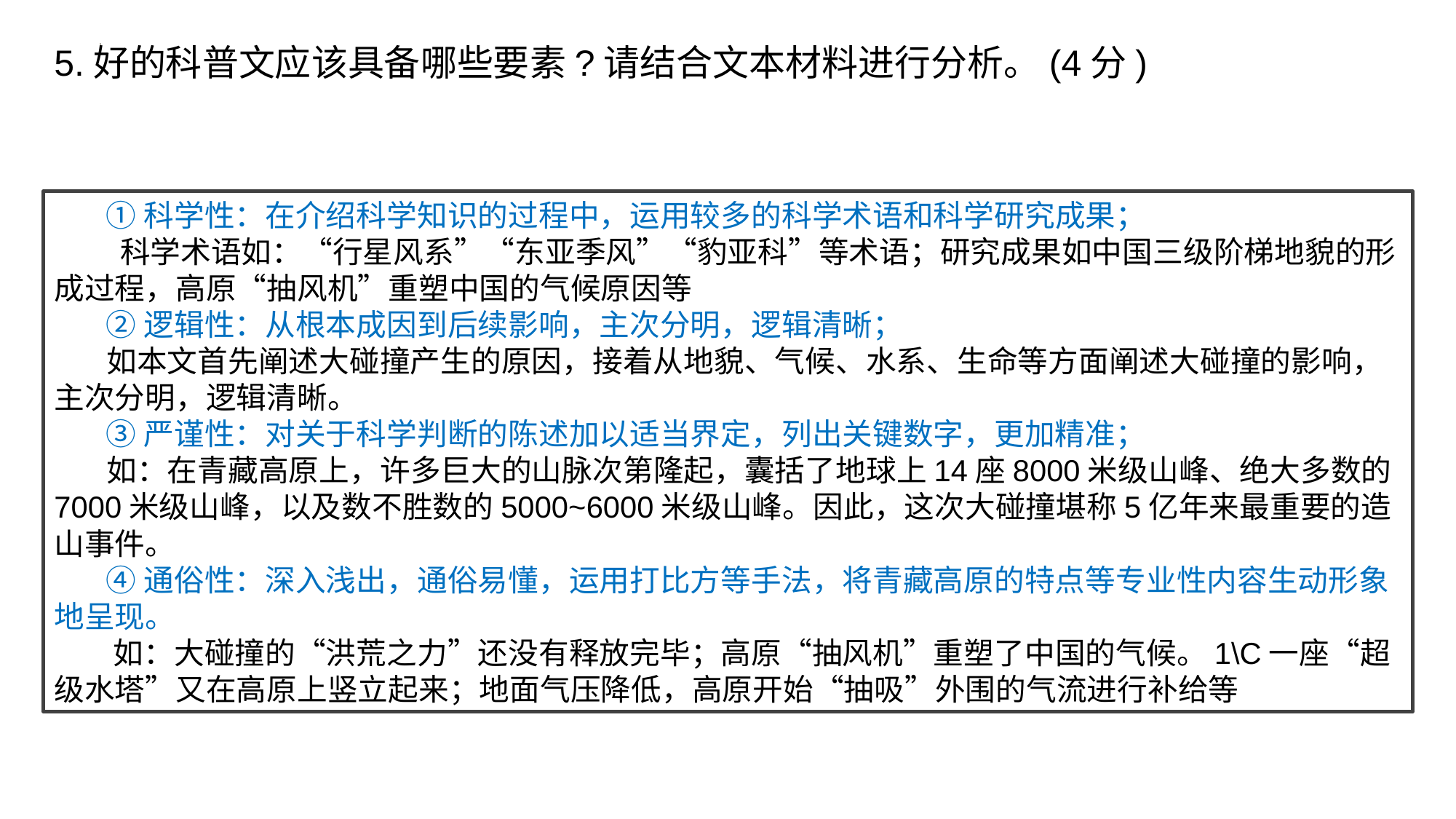

5.好的科普文应该具备哪些要素?请结合文本材料进行分析。(4分)
   ①科学性：在介绍科学知识的过程中，运用较多的科学术语和科学研究成果；
    科学术语如：“行星风系”“东亚季风”“豹亚科”等术语；研究成果如中国三级阶梯地貌的形成过程，高原“抽风机”重塑中国的气候原因等
   ②逻辑性：从根本成因到后续影响，主次分明，逻辑清晰；
  如本文首先阐述大碰撞产生的原因，接着从地貌、气候、水系、生命等方面阐述大碰撞的影响，主次分明，逻辑清晰。
   ③严谨性：对关于科学判断的陈述加以适当界定，列出关键数字，更加精准；
  如：在青藏高原上，许多巨大的山脉次第隆起，囊括了地球上14座8000米级山峰、绝大多数的7000米级山峰，以及数不胜数的5000~6000米级山峰。因此，这次大碰撞堪称5亿年来最重要的造山事件。
   ④通俗性：深入浅出，通俗易懂，运用打比方等手法，将青藏高原的特点等专业性内容生动形象地呈现。
   如：大碰撞的“洪荒之力”还没有释放完毕；高原“抽风机”重塑了中国的气候。1\C一座“超级水塔”又在高原上竖立起来；地面气压降低，高原开始“抽吸”外围的气流进行补给等